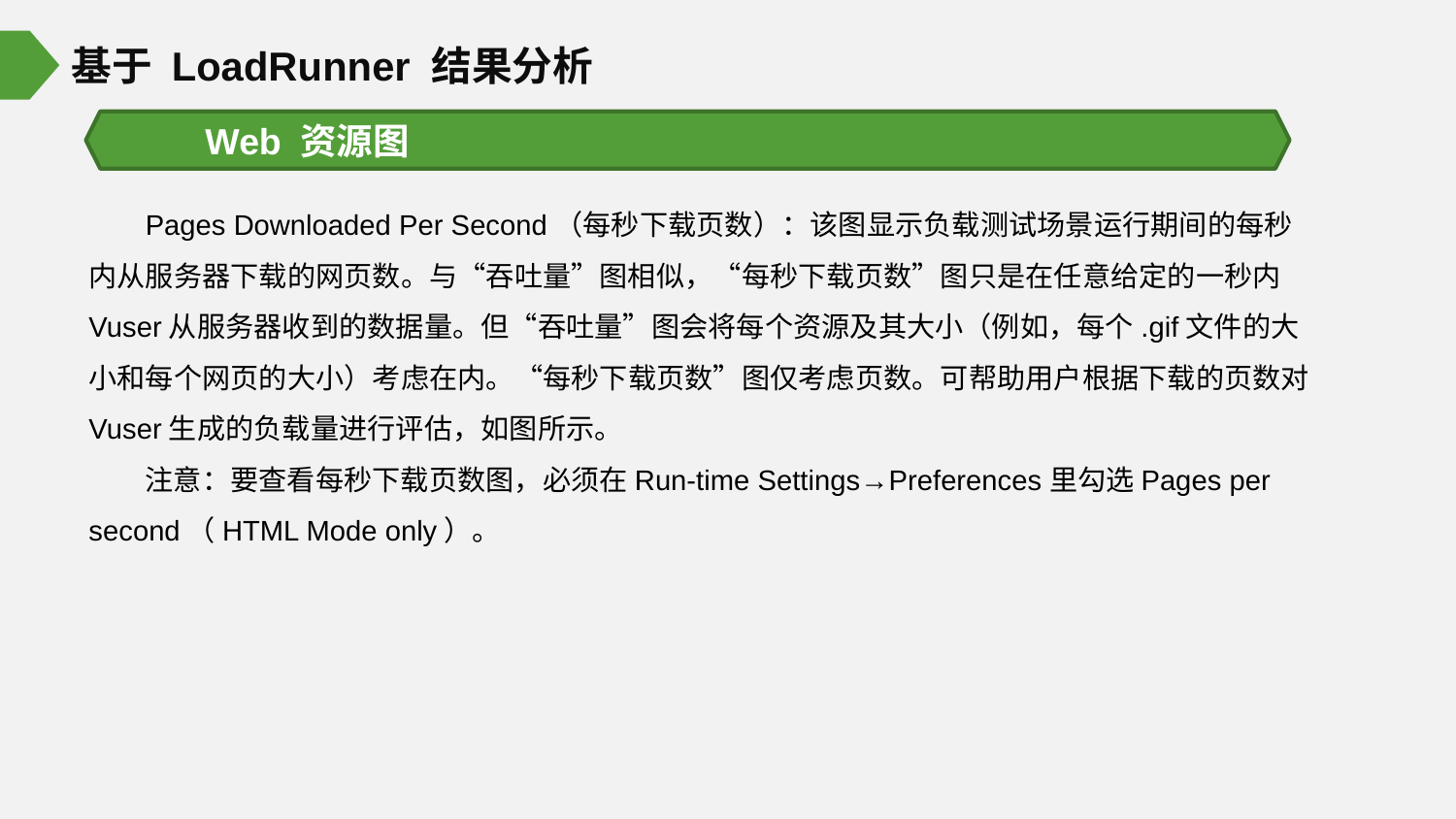

基于 LoadRunner 结果分析
Web 资源图
Pages Downloaded Per Second（每秒下载页数）：该图显示负载测试场景运行期间的每秒内从服务器下载的网页数。与“吞吐量”图相似，“每秒下载页数”图只是在任意给定的一秒内Vuser从服务器收到的数据量。但“吞吐量”图会将每个资源及其大小（例如，每个.gif文件的大小和每个网页的大小）考虑在内。“每秒下载页数”图仅考虑页数。可帮助用户根据下载的页数对Vuser生成的负载量进行评估，如图所示。
注意：要查看每秒下载页数图，必须在Run-time Settings→Preferences里勾选Pages per second（HTML Mode only）。